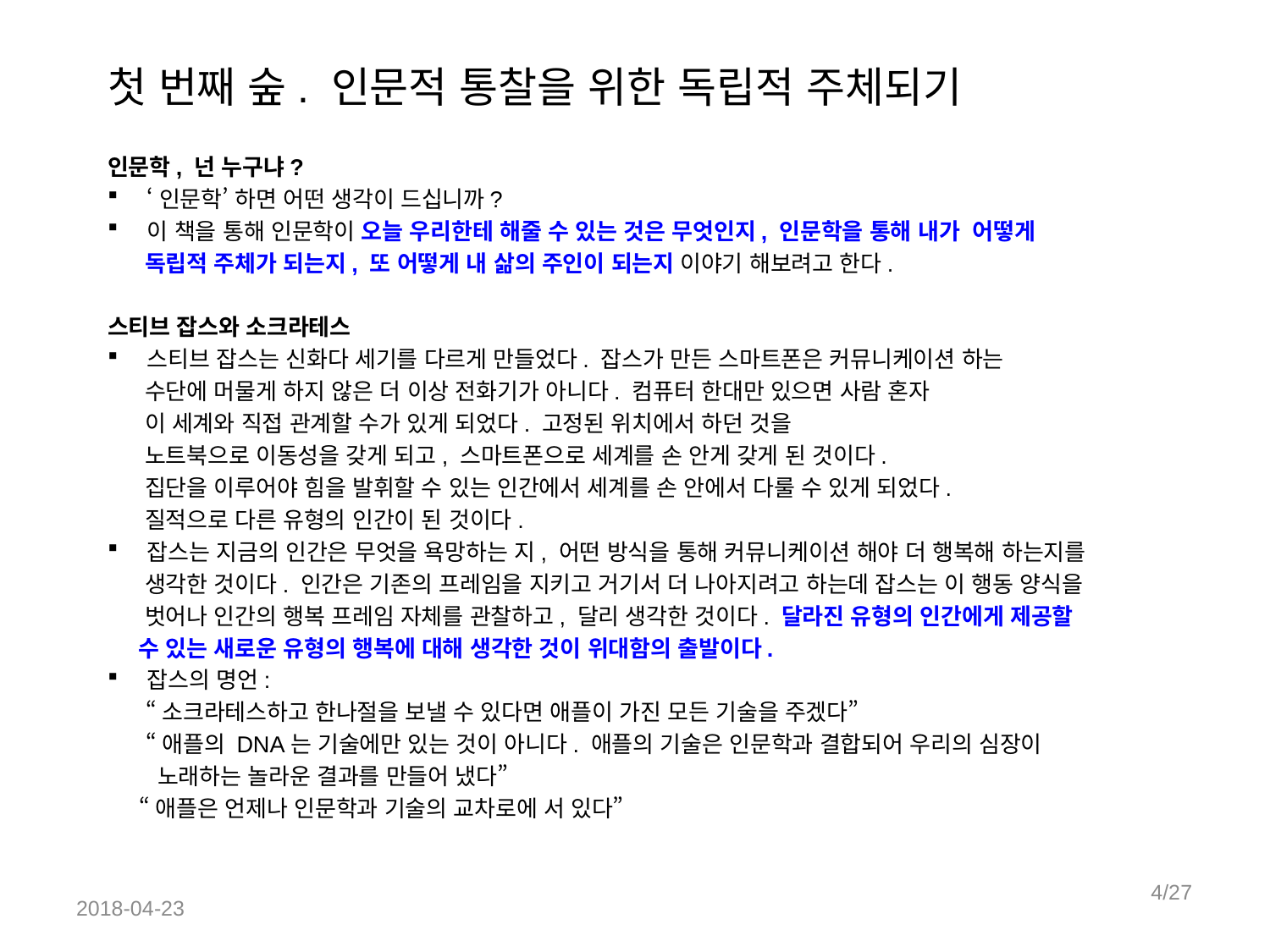

# 첫 번째 숲. 인문적 통찰을 위한 독립적 주체되기
인문학, 넌 누구냐?
‘인문학’ 하면 어떤 생각이 드십니까?
이 책을 통해 인문학이 오늘 우리한테 해줄 수 있는 것은 무엇인지, 인문학을 통해 내가  어떻게
     독립적 주체가 되는지, 또 어떻게 내 삶의 주인이 되는지 이야기 해보려고 한다.

스티브 잡스와 소크라테스
스티브 잡스는 신화다 세기를 다르게 만들었다. 잡스가 만든 스마트폰은 커뮤니케이션 하는
     수단에 머물게 하지 않은 더 이상 전화기가 아니다. 컴퓨터 한대만 있으면 사람 혼자
     이 세계와 직접 관계할 수가 있게 되었다. 고정된 위치에서 하던 것을
     노트북으로 이동성을 갖게 되고, 스마트폰으로 세계를 손 안게 갖게 된 것이다.
     집단을 이루어야 힘을 발휘할 수 있는 인간에서 세계를 손 안에서 다룰 수 있게 되었다.
     질적으로 다른 유형의 인간이 된 것이다.
잡스는 지금의 인간은 무엇을 욕망하는 지, 어떤 방식을 통해 커뮤니케이션 해야 더 행복해 하는지를
     생각한 것이다. 인간은 기존의 프레임을 지키고 거기서 더 나아지려고 하는데 잡스는 이 행동 양식을
     벗어나 인간의 행복 프레임 자체를 관찰하고, 달리 생각한 것이다. 달라진 유형의 인간에게 제공할
    수 있는 새로운 유형의 행복에 대해 생각한 것이 위대함의 출발이다.
잡스의 명언:
      “소크라테스하고 한나절을 보낼 수 있다면 애플이 가진 모든 기술을 주겠다”
      “애플의 DNA는 기술에만 있는 것이 아니다. 애플의 기술은 인문학과 결합되어 우리의 심장이
       노래하는 놀라운 결과를 만들어 냈다”
     “애플은 언제나 인문학과 기술의 교차로에 서 있다”
4/27
2018-04-23